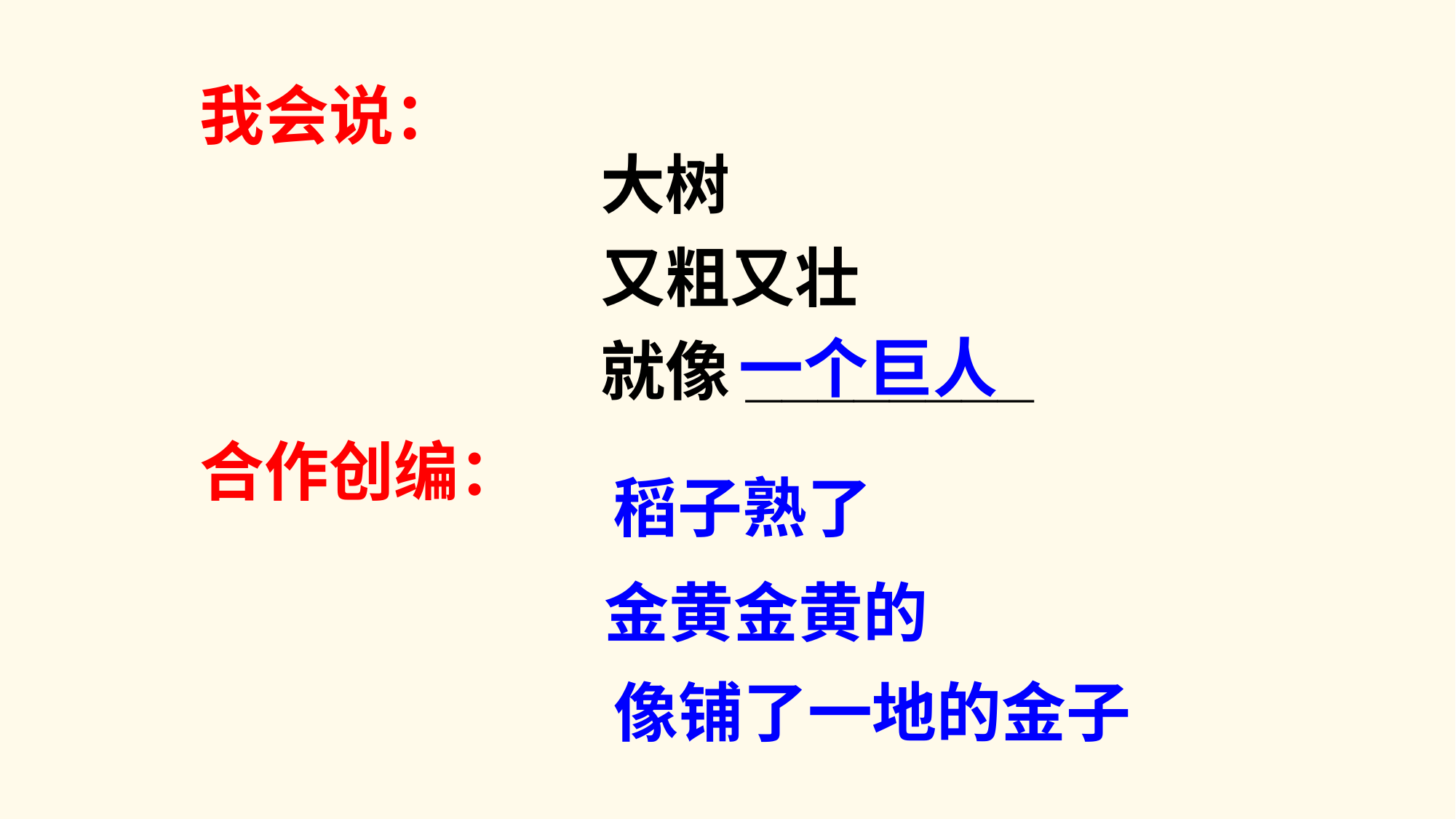

我会说：
大树
又粗又壮
就像________
一个巨人
合作创编：
稻子熟了
金黄金黄的
像铺了一地的金子